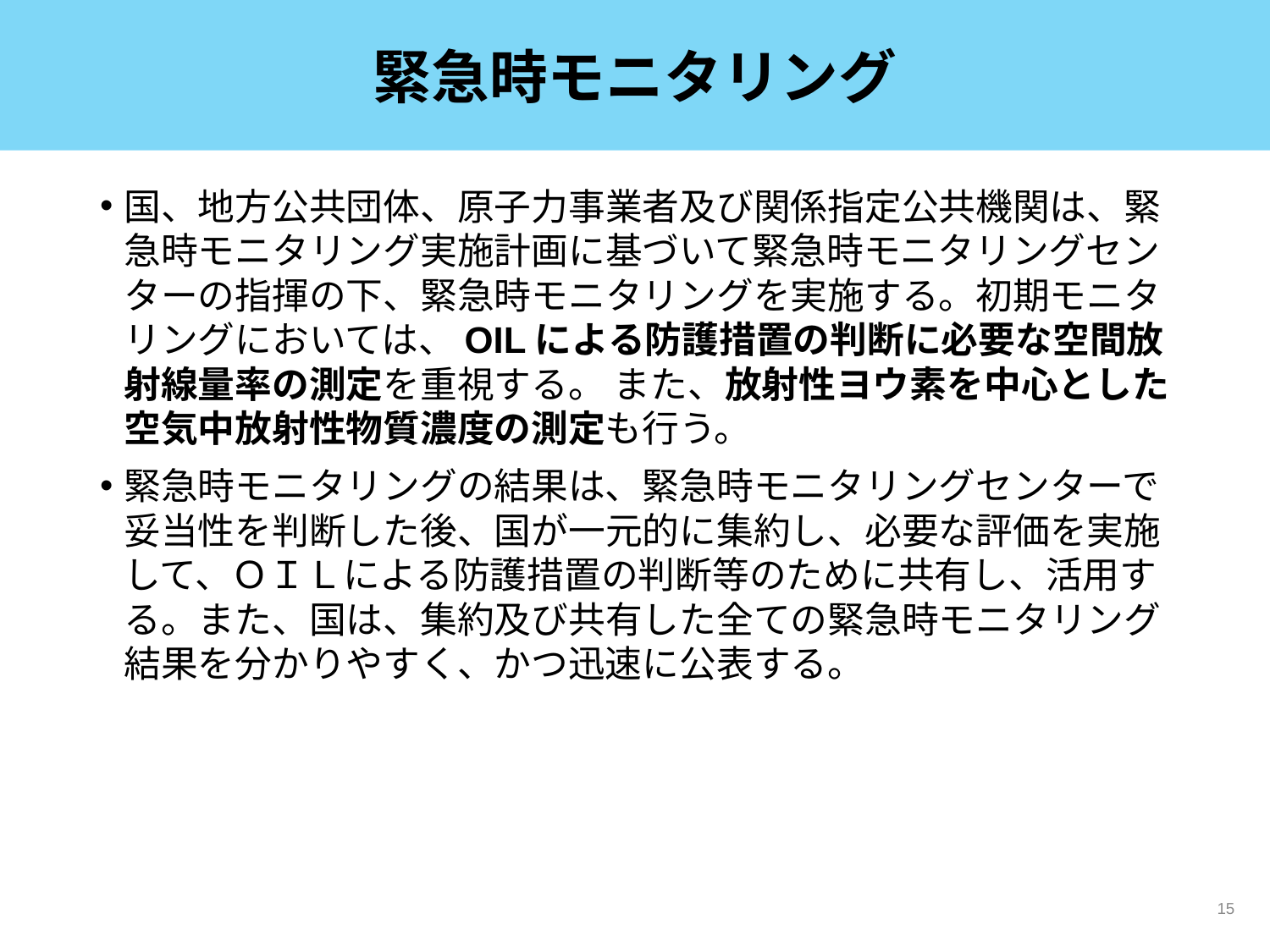

# 緊急時モニタリング
国、地方公共団体、原子力事業者及び関係指定公共機関は、緊急時モニタリング実施計画に基づいて緊急時モニタリングセンターの指揮の下、緊急時モニタリングを実施する。初期モニタリングにおいては、OILによる防護措置の判断に必要な空間放射線量率の測定を重視する。 また、放射性ヨウ素を中心とした空気中放射性物質濃度の測定も行う。
緊急時モニタリングの結果は、緊急時モニタリングセンターで妥当性を判断した後、国が一元的に集約し、必要な評価を実施して、ＯＩＬによる防護措置の判断等のために共有し、活用する。また、国は、集約及び共有した全ての緊急時モニタリング結果を分かりやすく、かつ迅速に公表する。
15